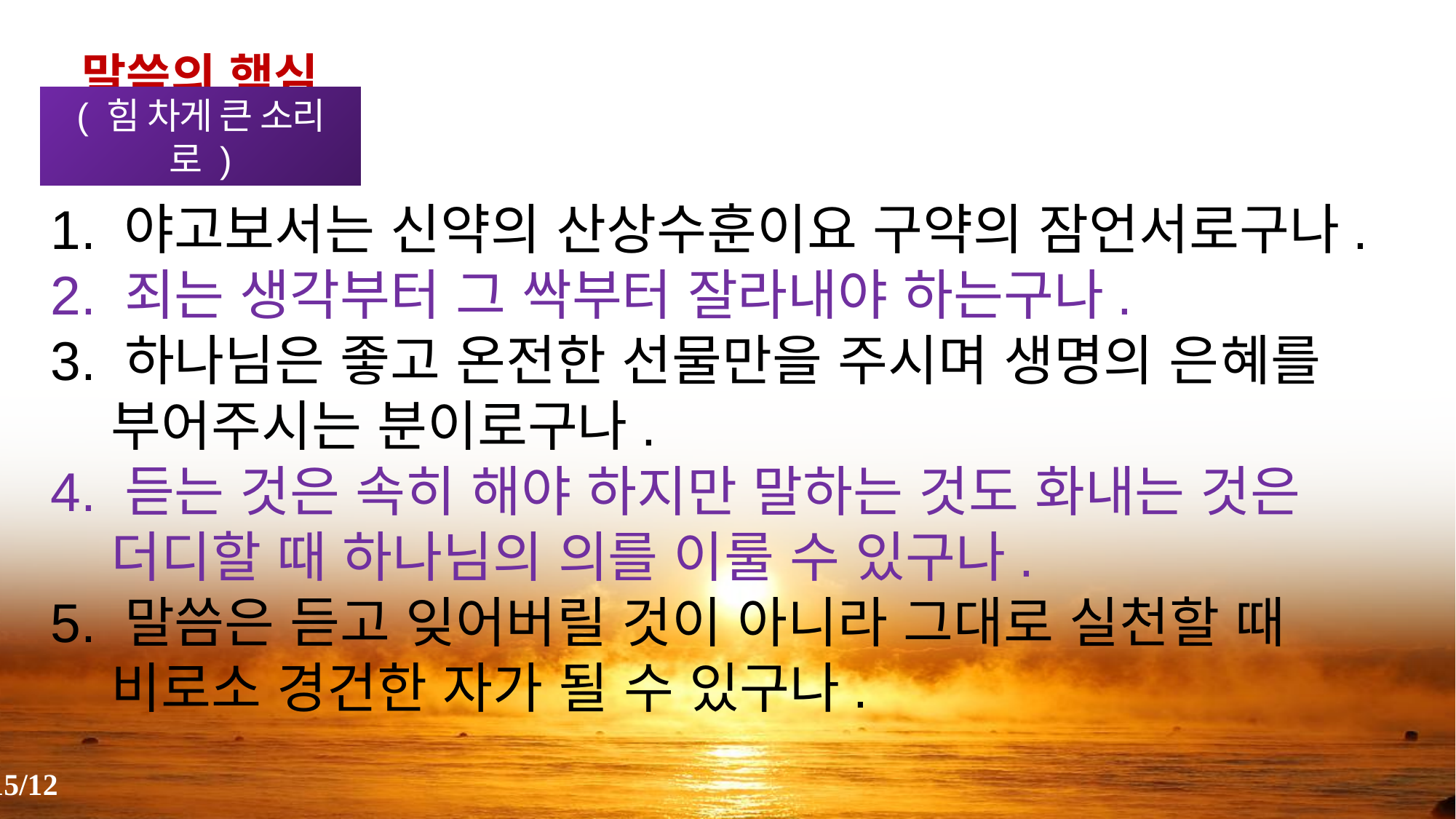

말씀의 핵심

( 힘 차게 큰 소리로 )
1. 야고보서는 신약의 산상수훈이요 구약의 잠언서로구나.
2. 죄는 생각부터 그 싹부터 잘라내야 하는구나.
3. 하나님은 좋고 온전한 선물만을 주시며 생명의 은혜를 부어주시는 분이로구나.
4. 듣는 것은 속히 해야 하지만 말하는 것도 화내는 것은 더디할 때 하나님의 의를 이룰 수 있구나.
5. 말씀은 듣고 잊어버릴 것이 아니라 그대로 실천할 때 비로소 경건한 자가 될 수 있구나.